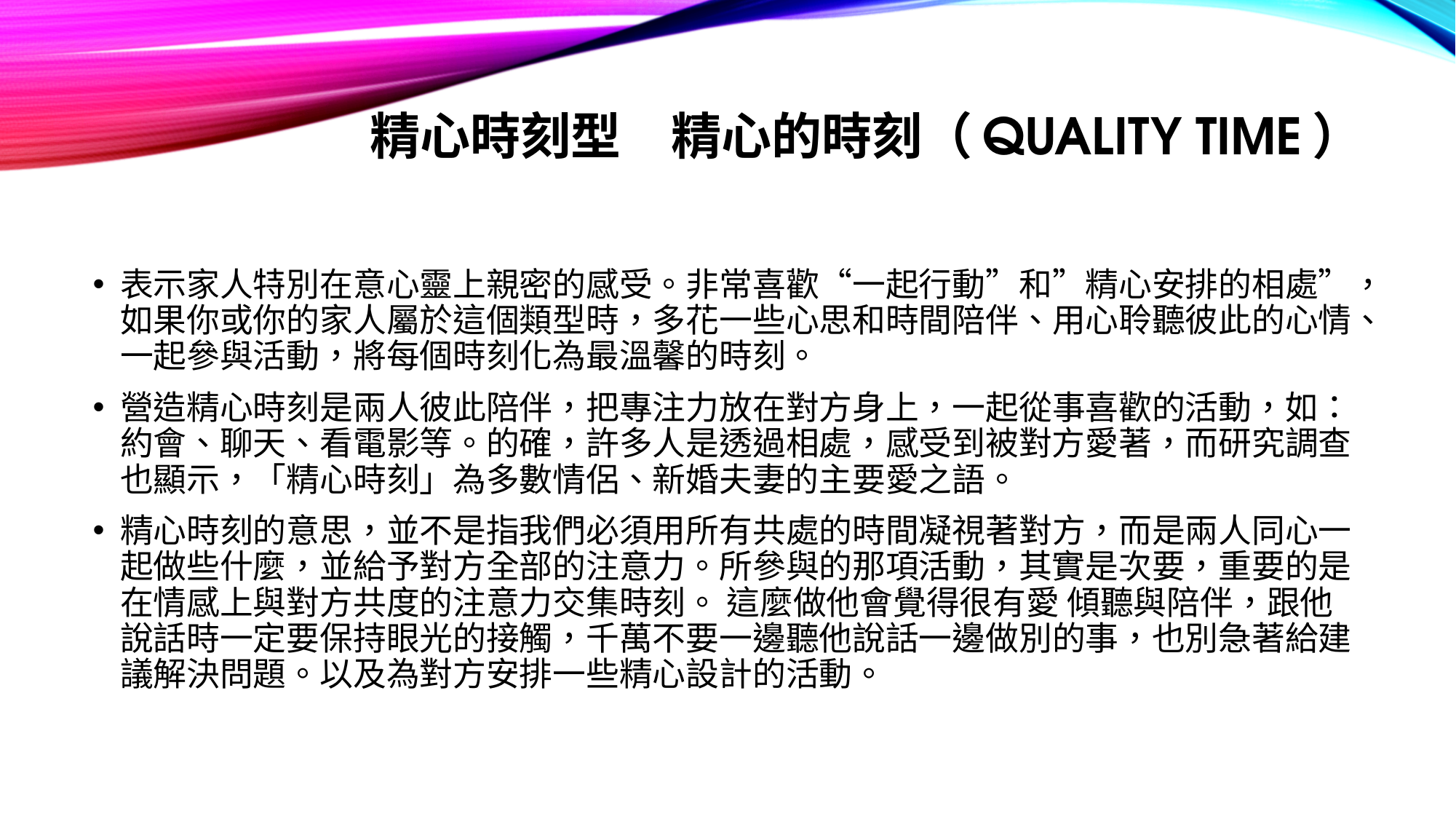

# 精心時刻型　精心的時刻（Quality Time）
表示家人特別在意心靈上親密的感受。非常喜歡“一起行動”和”精心安排的相處”，如果你或你的家人屬於這個類型時，多花一些心思和時間陪伴、用心聆聽彼此的心情、一起參與活動，將每個時刻化為最溫馨的時刻。
營造精心時刻是兩人彼此陪伴，把專注力放在對方身上，一起從事喜歡的活動，如：約會、聊天、看電影等。的確，許多人是透過相處，感受到被對方愛著，而研究調查也顯示，「精心時刻」為多數情侶、新婚夫妻的主要愛之語。
精心時刻的意思，並不是指我們必須用所有共處的時間凝視著對方，而是兩人同心一起做些什麼，並給予對方全部的注意力。所參與的那項活動，其實是次要，重要的是在情感上與對方共度的注意力交集時刻。 這麼做他會覺得很有愛 傾聽與陪伴，跟他說話時一定要保持眼光的接觸，千萬不要一邊聽他說話一邊做別的事，也別急著給建議解決問題。以及為對方安排一些精心設計的活動。